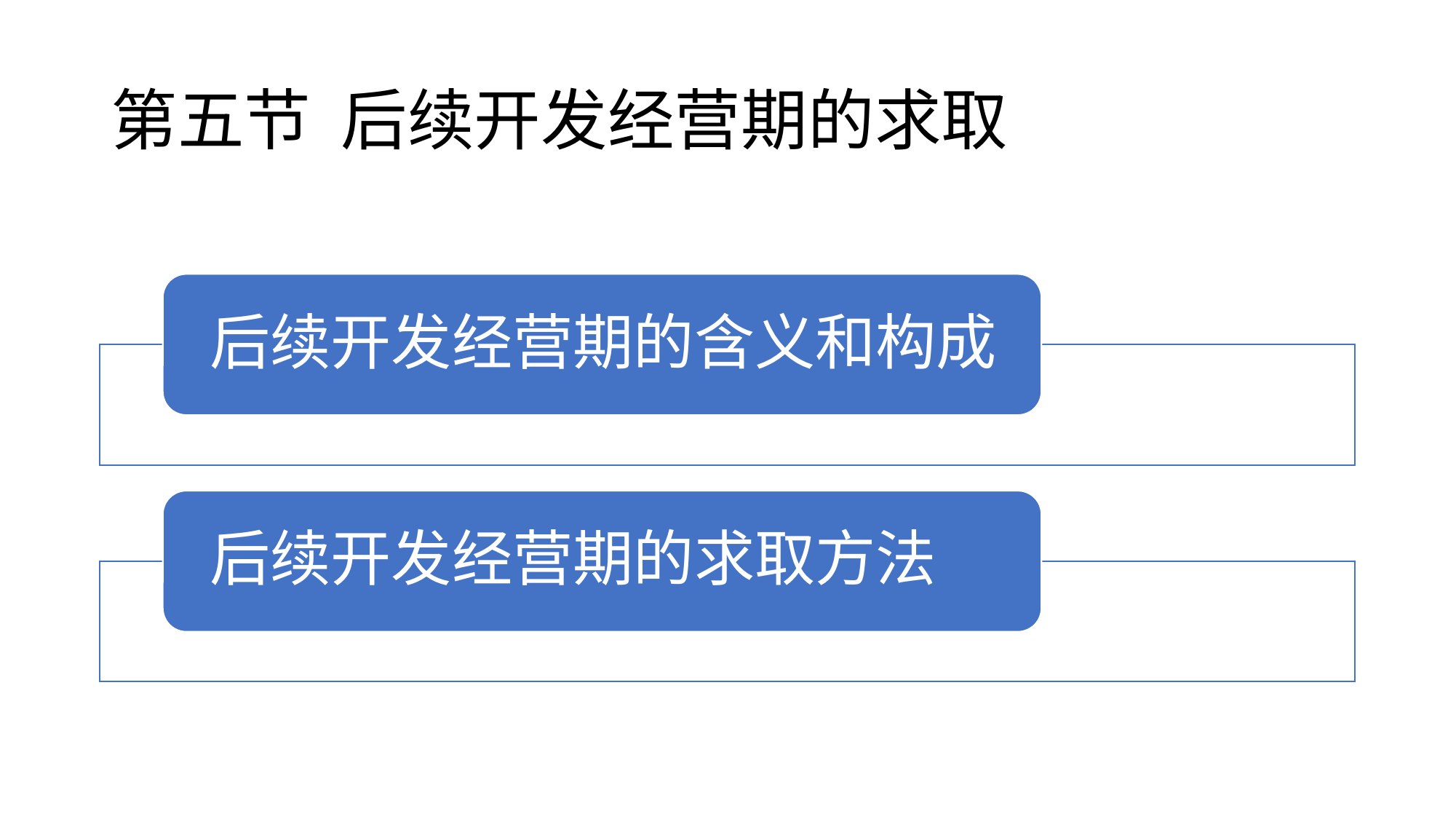

# 第五节  后续开发经营期的求取
后续开发经营期的含义和构成
后续开发经营期的求取方法